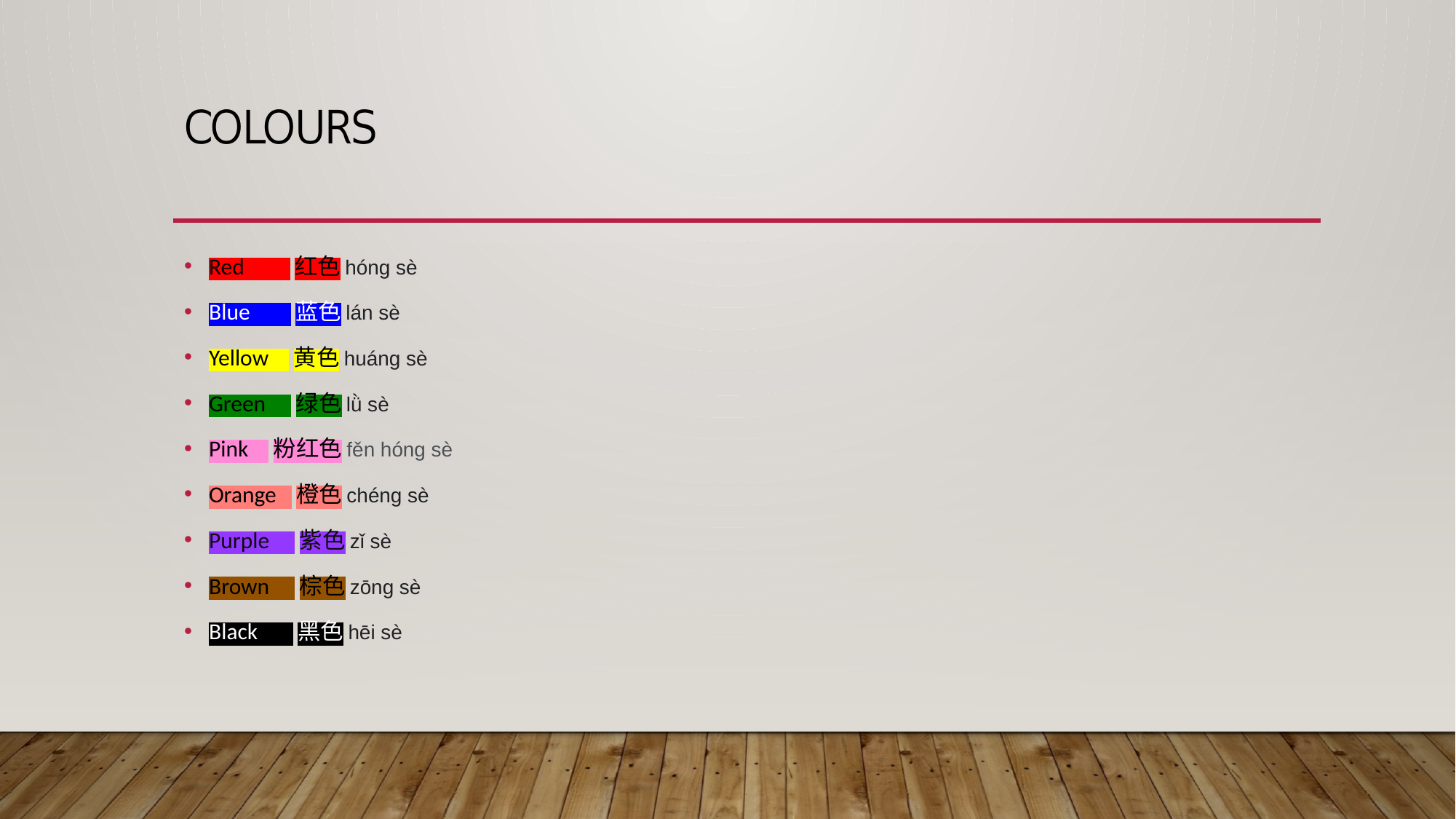

# Colours
Red         红色hóng sè
Blue        蓝色lán sè
Yellow    黄色huáng sè
Green     绿色lǜ sè
Pink    粉红色fěn hóng sè
Orange   橙色chéng sè
Purple     紫色zǐ sè
Brown     棕色zōng sè
Black       黑色hēi sè